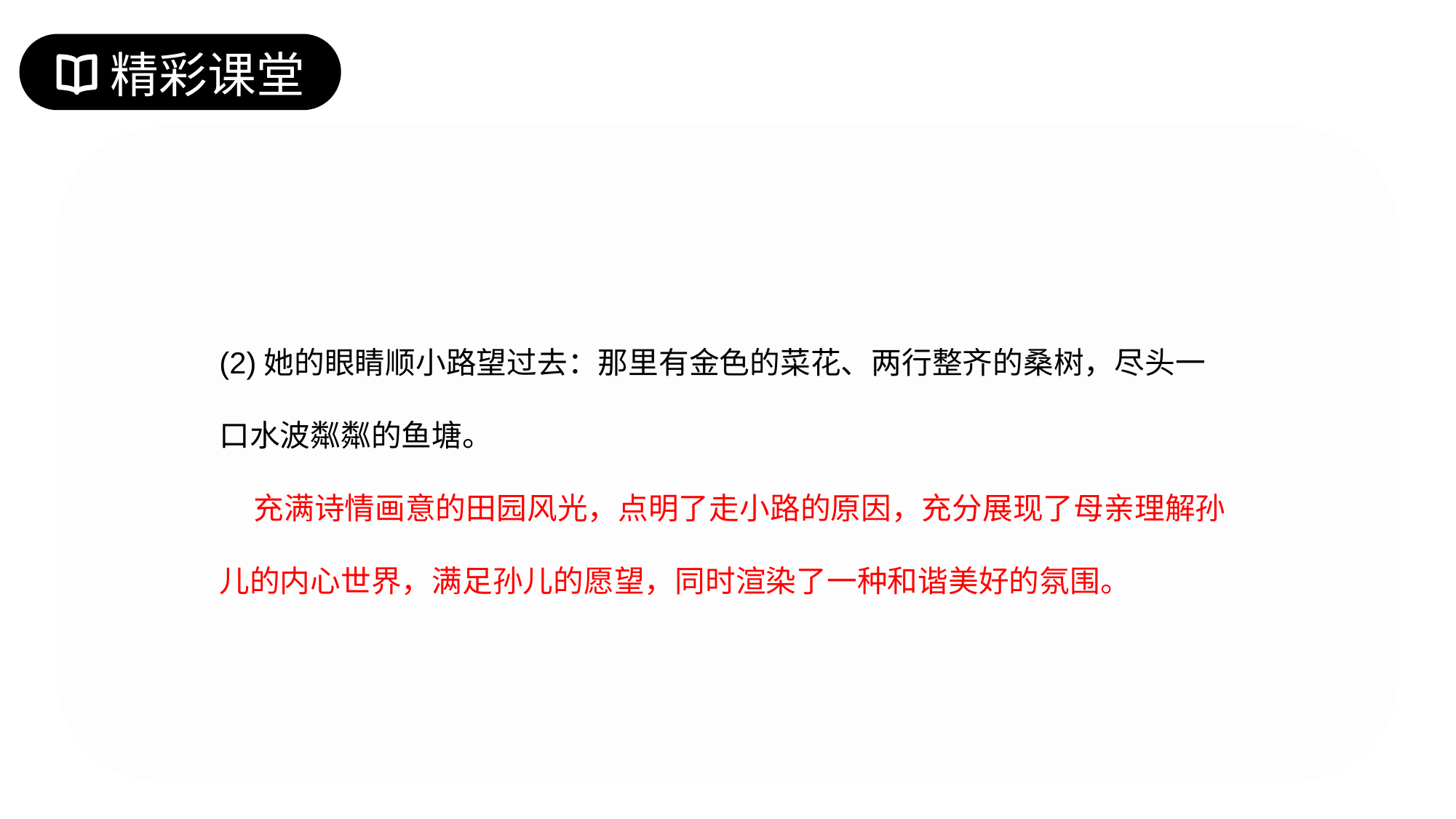

精彩课堂

(2)她的眼睛顺小路望过去：那里有金色的菜花、两行整齐的桑树，尽头一口水波粼粼的鱼塘。
    充满诗情画意的田园风光，点明了走小路的原因，充分展现了母亲理解孙儿的内心世界，满足孙儿的愿望，同时渲染了一种和谐美好的氛围。